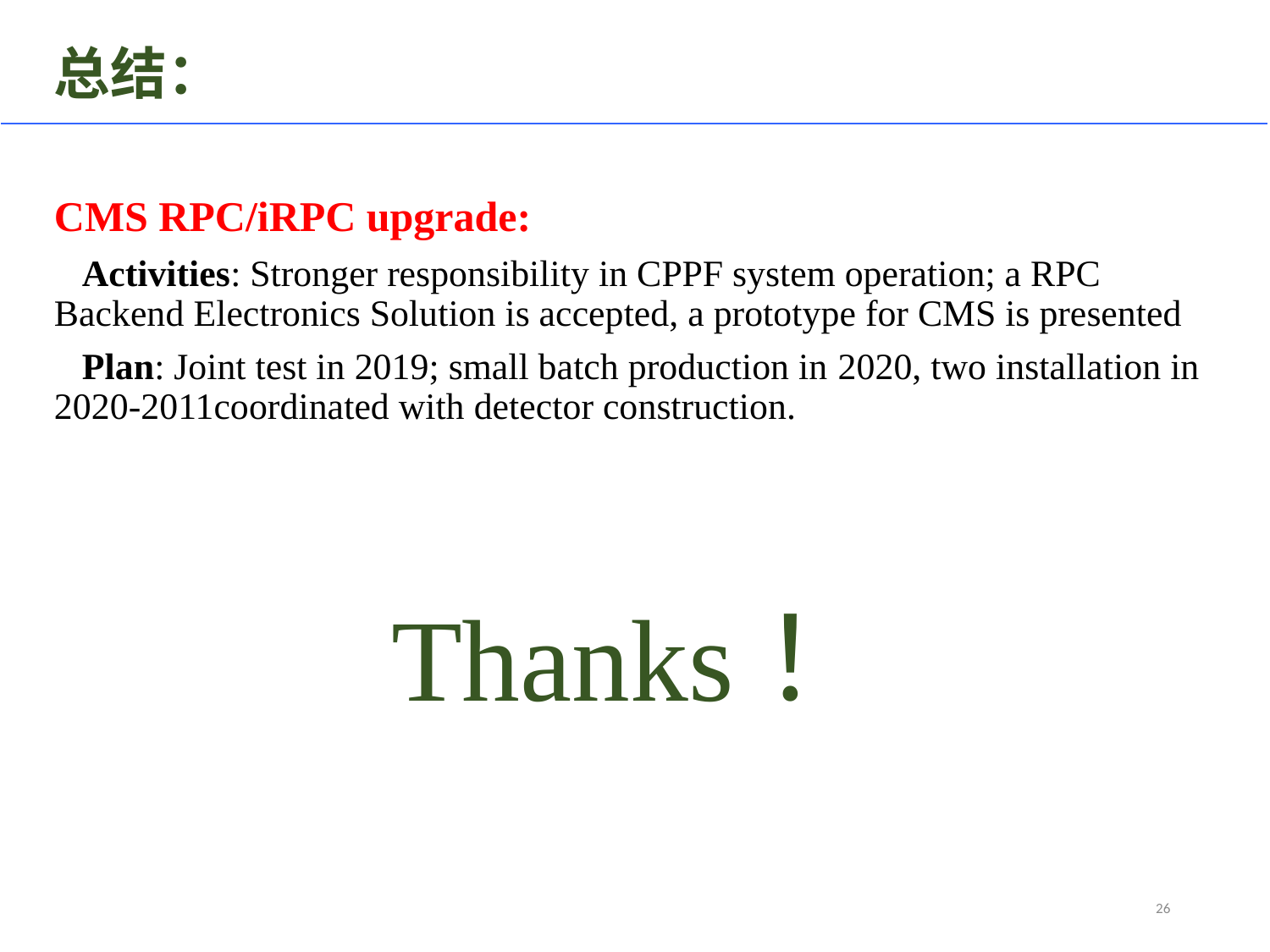

# 总结：
CMS RPC/iRPC upgrade:
   Activities: Stronger responsibility in CPPF system operation; a RPC Backend Electronics Solution is accepted, a prototype for CMS is presented
   Plan: Joint test in 2019; small batch production in 2020, two installation in 2020-2011coordinated with detector construction.

Thanks！
26